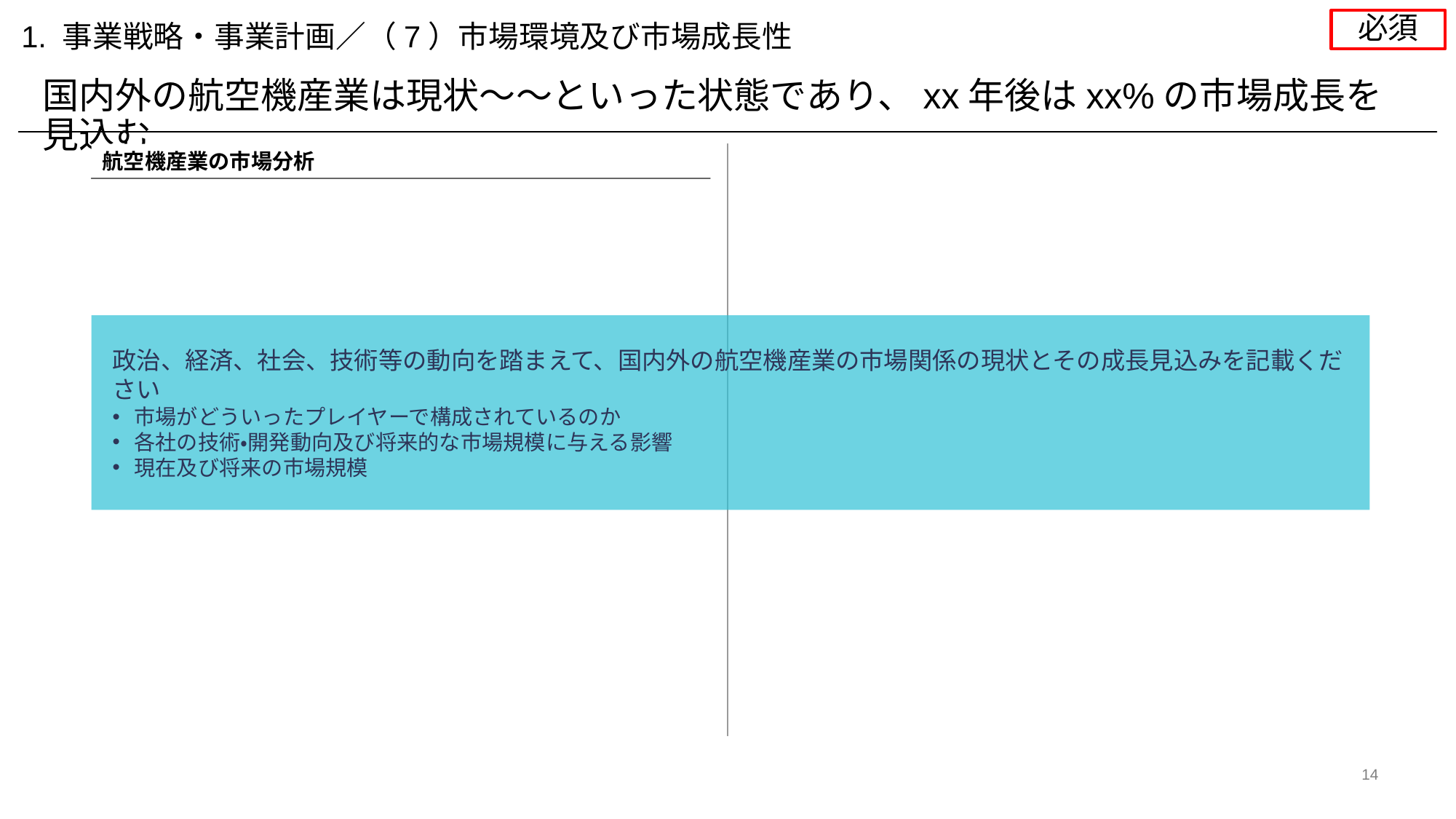

必須
1. 事業戦略・事業計画／（7）市場環境及び市場成長性
国内外の航空機産業は現状～～といった状態であり、xx年後はxx%の市場成長を見込む
航空機産業の市場分析
政治、経済、社会、技術等の動向を踏まえて、国内外の航空機産業の市場関係の現状とその成長見込みを記載ください
市場がどういったプレイヤーで構成されているのか
各社の技術・開発動向及び将来的な市場規模に与える影響
現在及び将来の市場規模